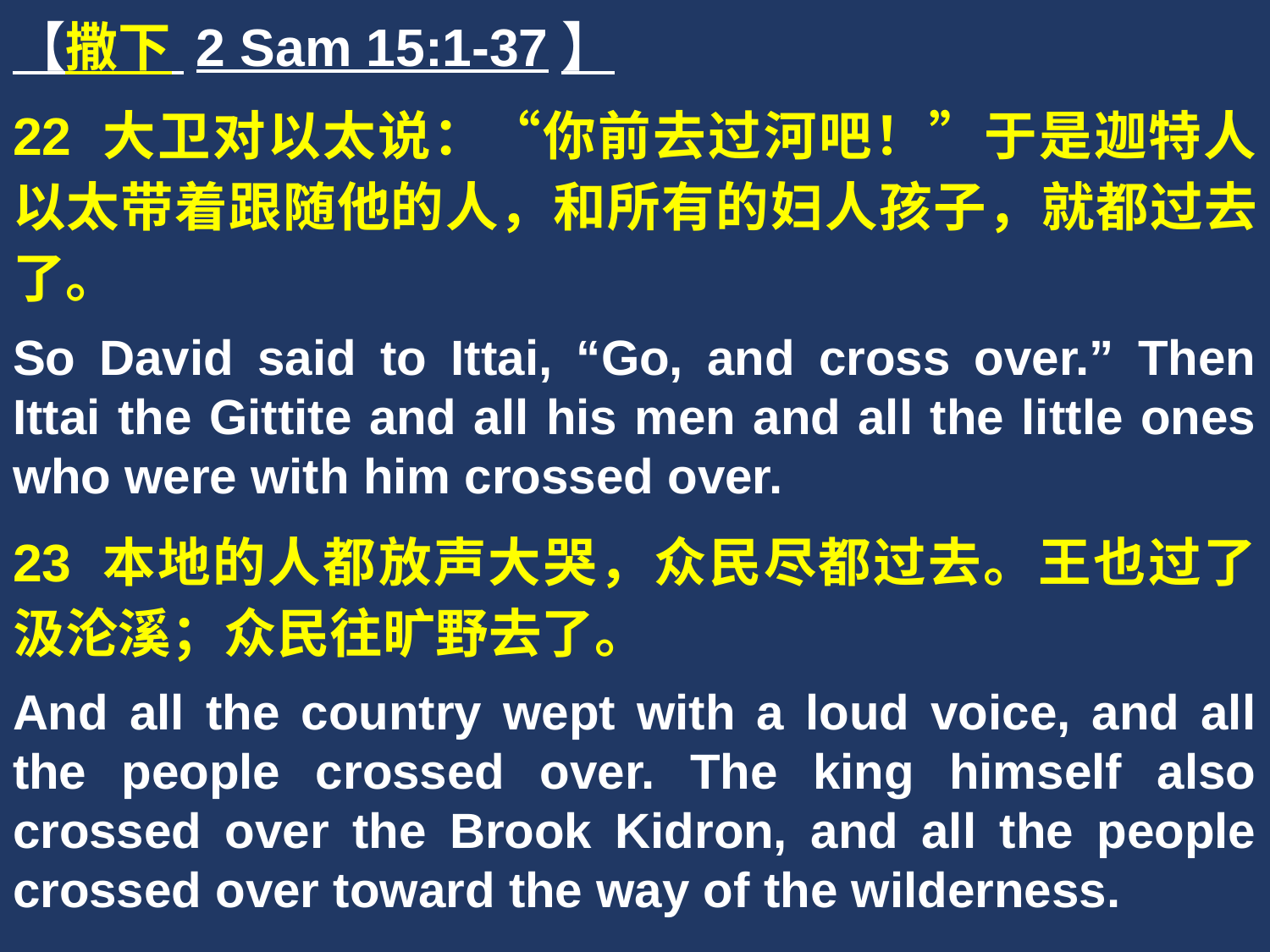

【撒下 2 Sam 15:1-37】
22 大卫对以太说：“你前去过河吧！”于是迦特人以太带着跟随他的人，和所有的妇人孩子，就都过去了。
So David said to Ittai, “Go, and cross over.” Then Ittai the Gittite and all his men and all the little ones who were with him crossed over.
23 本地的人都放声大哭，众民尽都过去。王也过了汲沦溪；众民往旷野去了。
And all the country wept with a loud voice, and all the people crossed over. The king himself also crossed over the Brook Kidron, and all the people crossed over toward the way of the wilderness.